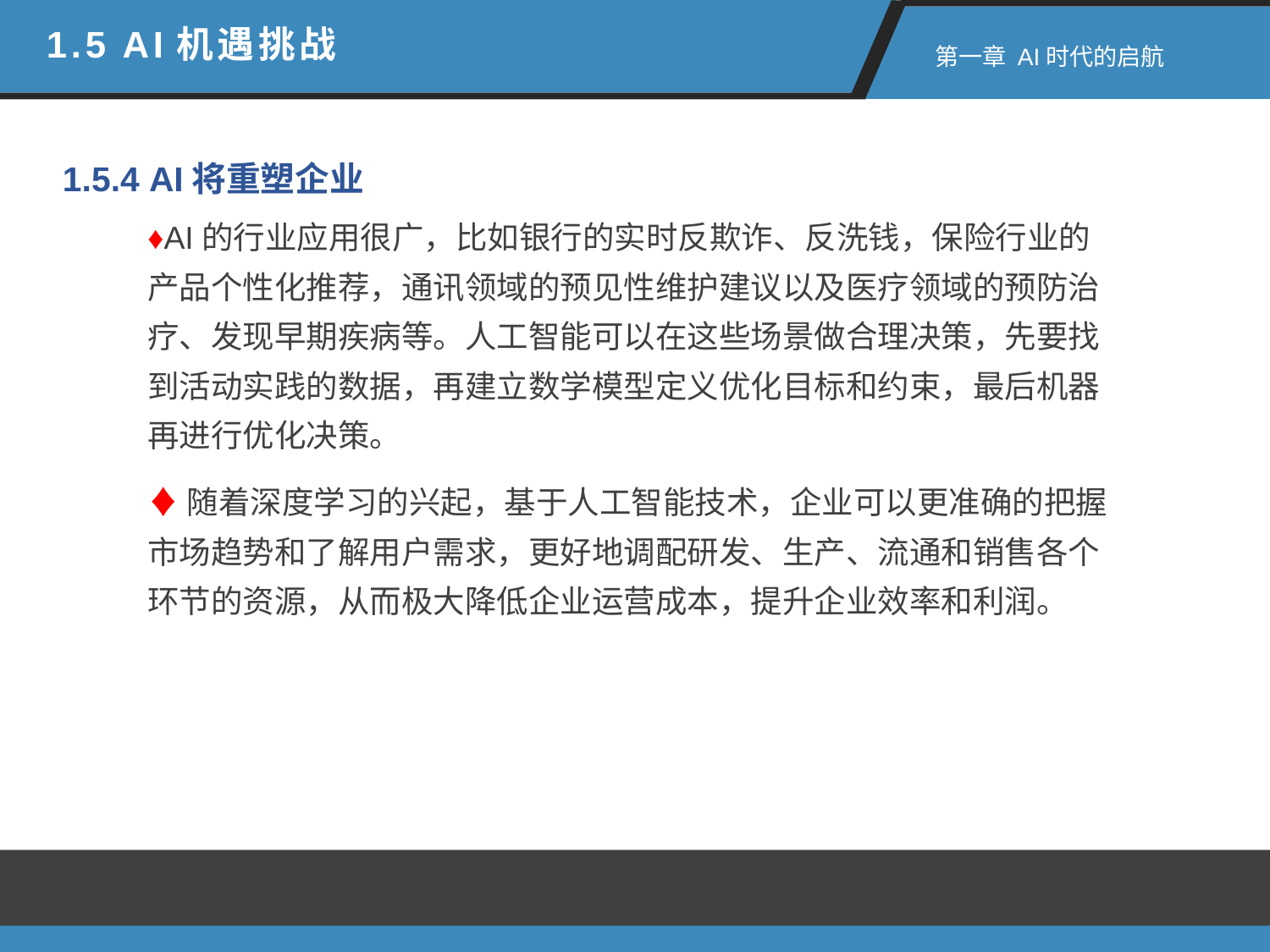

1.5 AI机遇挑战
  第一章 AI时代的启航
1.5.4 AI将重塑企业
♦AI的行业应用很广，比如银行的实时反欺诈、反洗钱，保险行业的产品个性化推荐，通讯领域的预见性维护建议以及医疗领域的预防治疗、发现早期疾病等。人工智能可以在这些场景做合理决策，先要找到活动实践的数据，再建立数学模型定义优化目标和约束，最后机器再进行优化决策。
♦随着深度学习的兴起，基于人工智能技术，企业可以更准确的把握市场趋势和了解用户需求，更好地调配研发、生产、流通和销售各个环节的资源，从而极大降低企业运营成本，提升企业效率和利润。